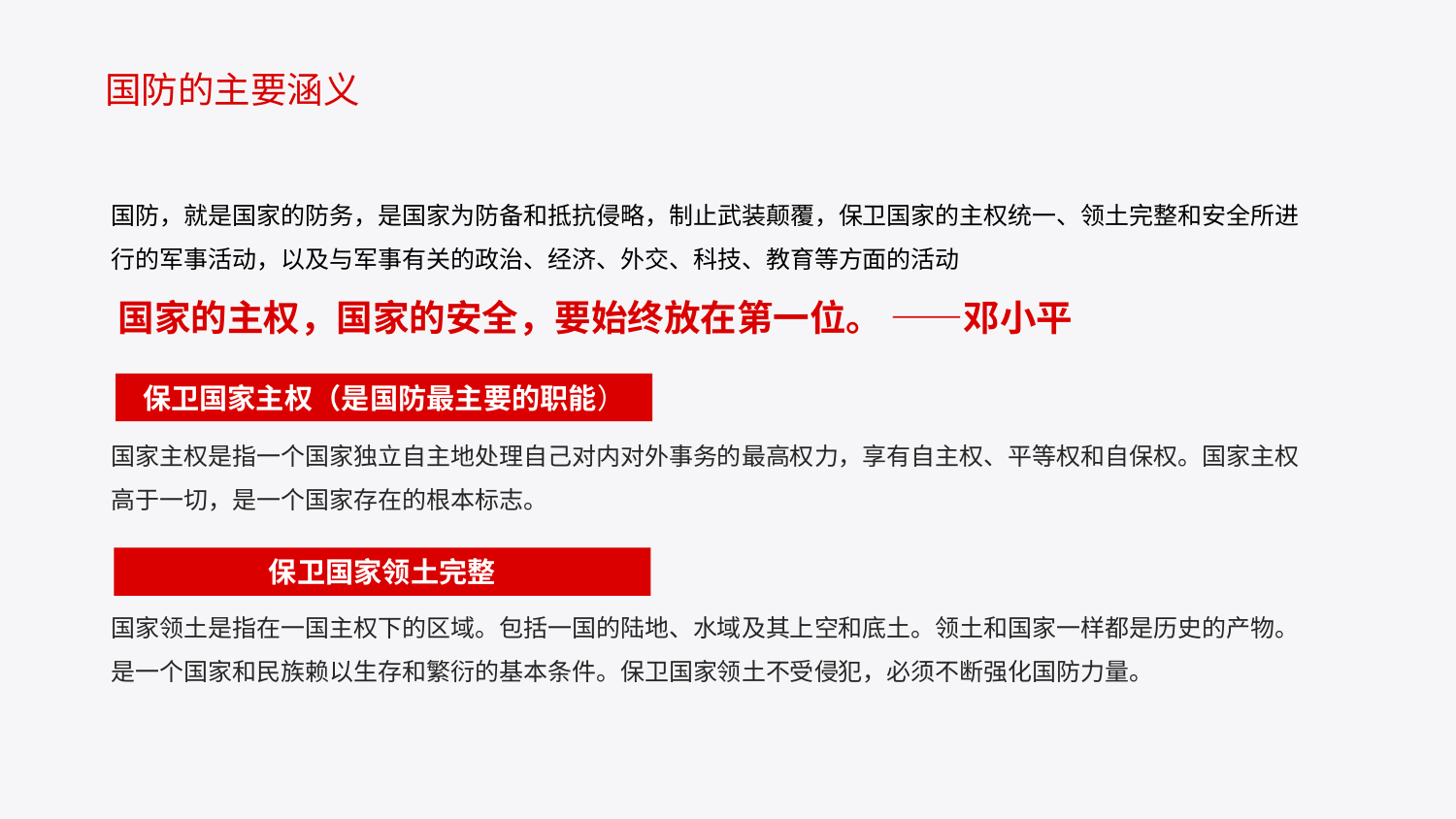

https://www.ypppt.com/
国防，就是国家的防务，是国家为防备和抵抗侵略，制止武装颠覆，保卫国家的主权统一、领土完整和安全所进行的军事活动，以及与军事有关的政治、经济、外交、科技、教育等方面的活动
 国家的主权，国家的安全，要始终放在第一位。 ——邓小平
保卫国家主权（是国防最主要的职能）
国家主权是指一个国家独立自主地处理自己对内对外事务的最高权力，享有自主权、平等权和自保权。国家主权高于一切，是一个国家存在的根本标志。
保卫国家领土完整
国家领土是指在一国主权下的区域。包括一国的陆地、水域及其上空和底土。领土和国家一样都是历史的产物。是一个国家和民族赖以生存和繁衍的基本条件。保卫国家领土不受侵犯，必须不断强化国防力量。